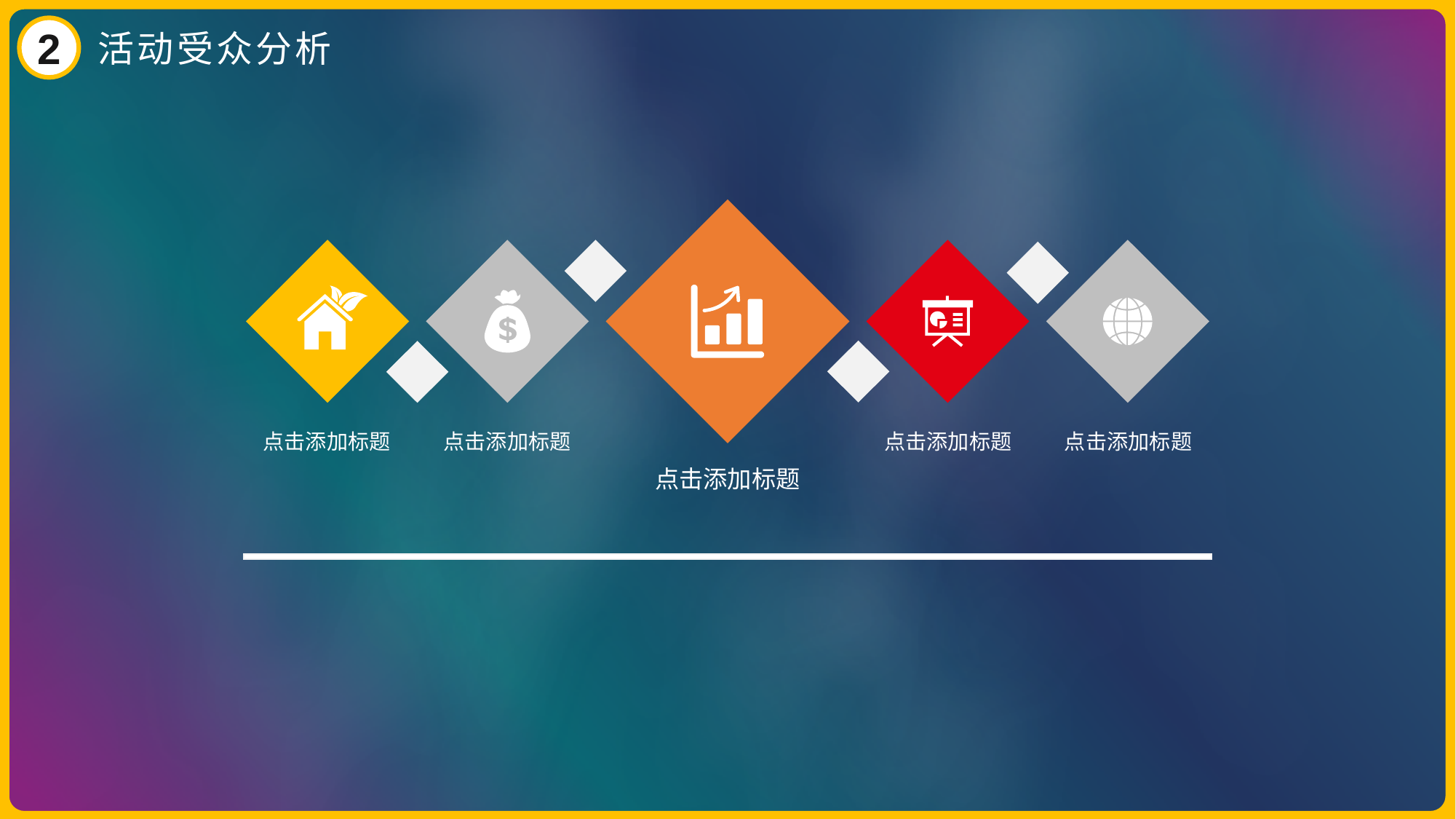

2
活动受众分析

点击添加标题
点击添加标题
点击添加标题
点击添加标题
点击添加标题